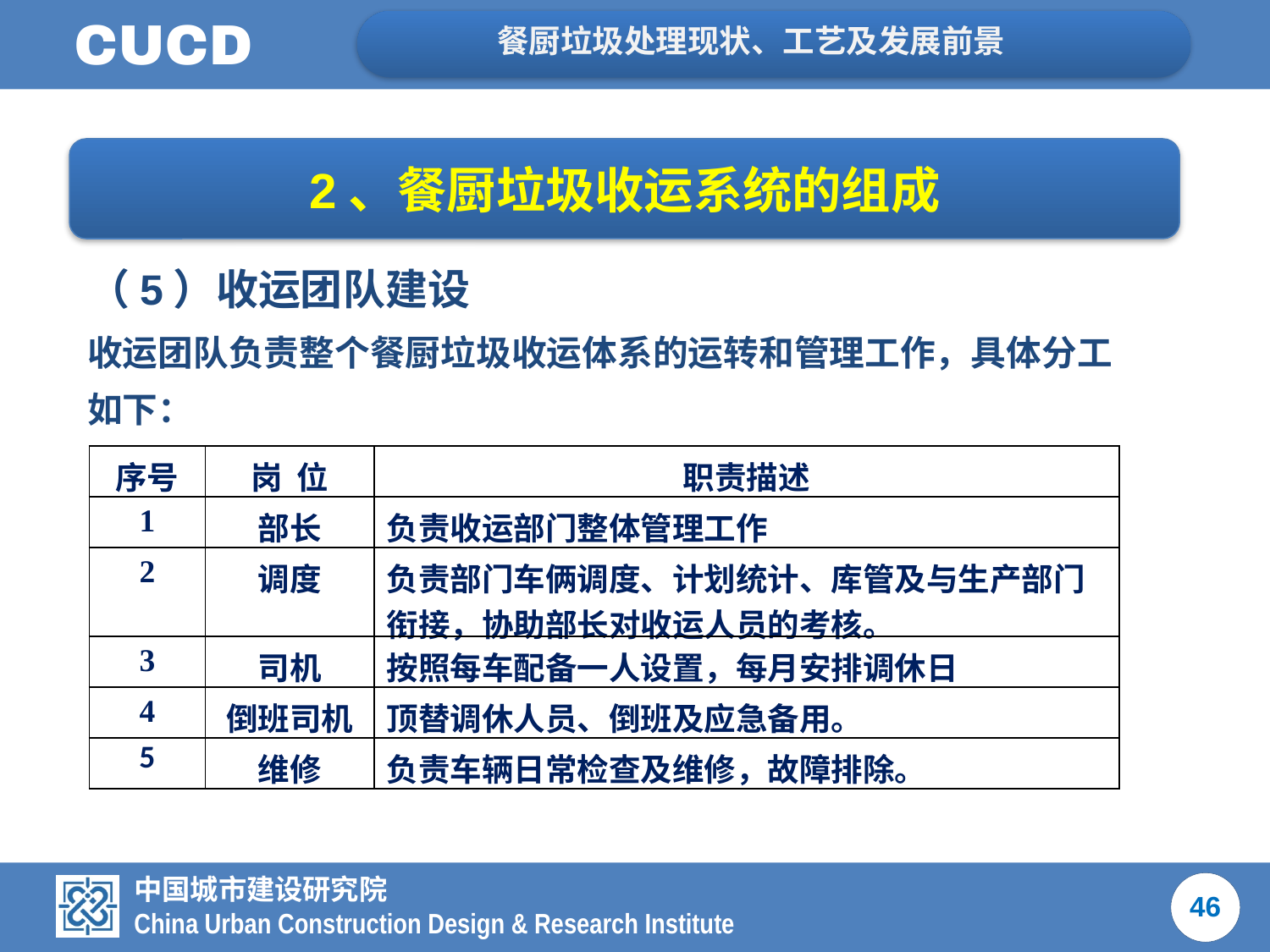

2、餐厨垃圾收运系统的组成
（5）收运团队建设
收运团队负责整个餐厨垃圾收运体系的运转和管理工作，具体分工如下：
| 序号 | 岗 位 | 职责描述 |
| --- | --- | --- |
| 1 | 部长 | 负责收运部门整体管理工作 |
| 2 | 调度 | 负责部门车俩调度、计划统计、库管及与生产部门衔接，协助部长对收运人员的考核。 |
| 3 | 司机 | 按照每车配备一人设置，每月安排调休日 |
| 4 | 倒班司机 | 顶替调休人员、倒班及应急备用。 |
| 5 | 维修 | 负责车辆日常检查及维修，故障排除。 |
46